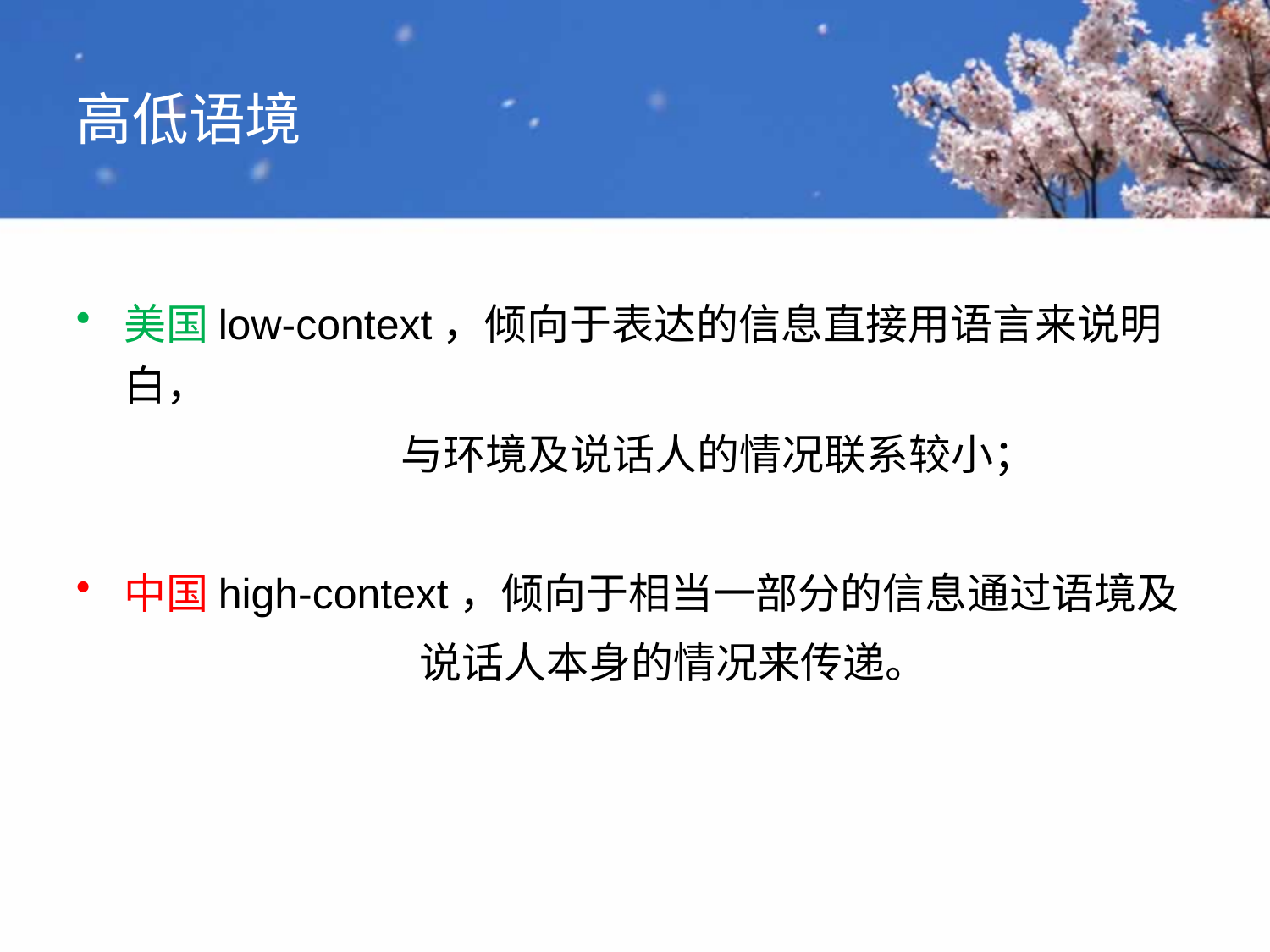

# 高低语境

美国low-context，倾向于表达的信息直接用语言来说明白，
                                 与环境及说话人的情况联系较小；

中国high-context，倾向于相当一部分的信息通过语境及
                                   说话人本身的情况来传递。